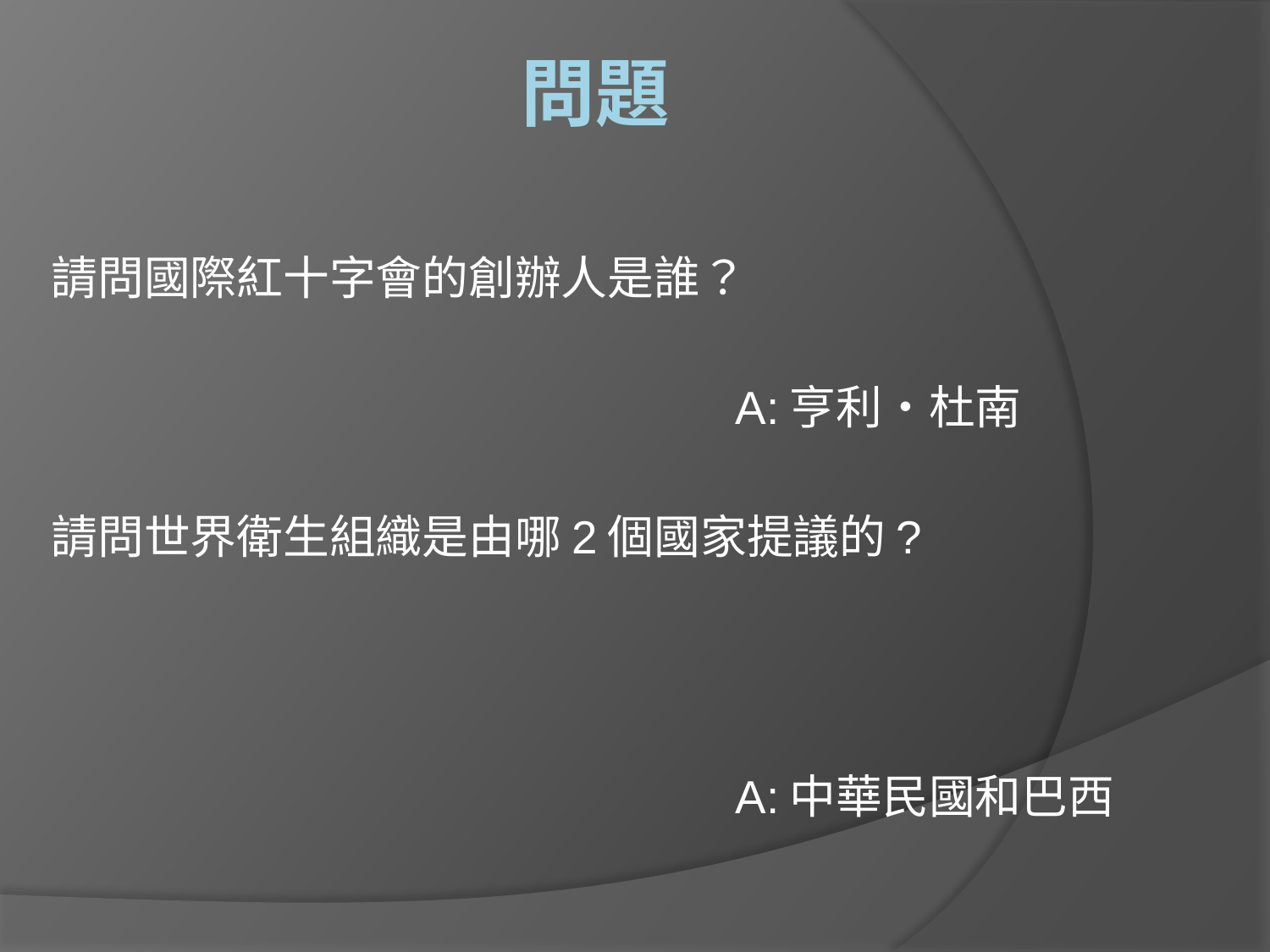

# 問題

請問國際紅十字會的創辦人是誰？

                                                     A:亨利‧杜南

請問世界衛生組織是由哪2個國家提議的?

                                                     A:中華民國和巴西